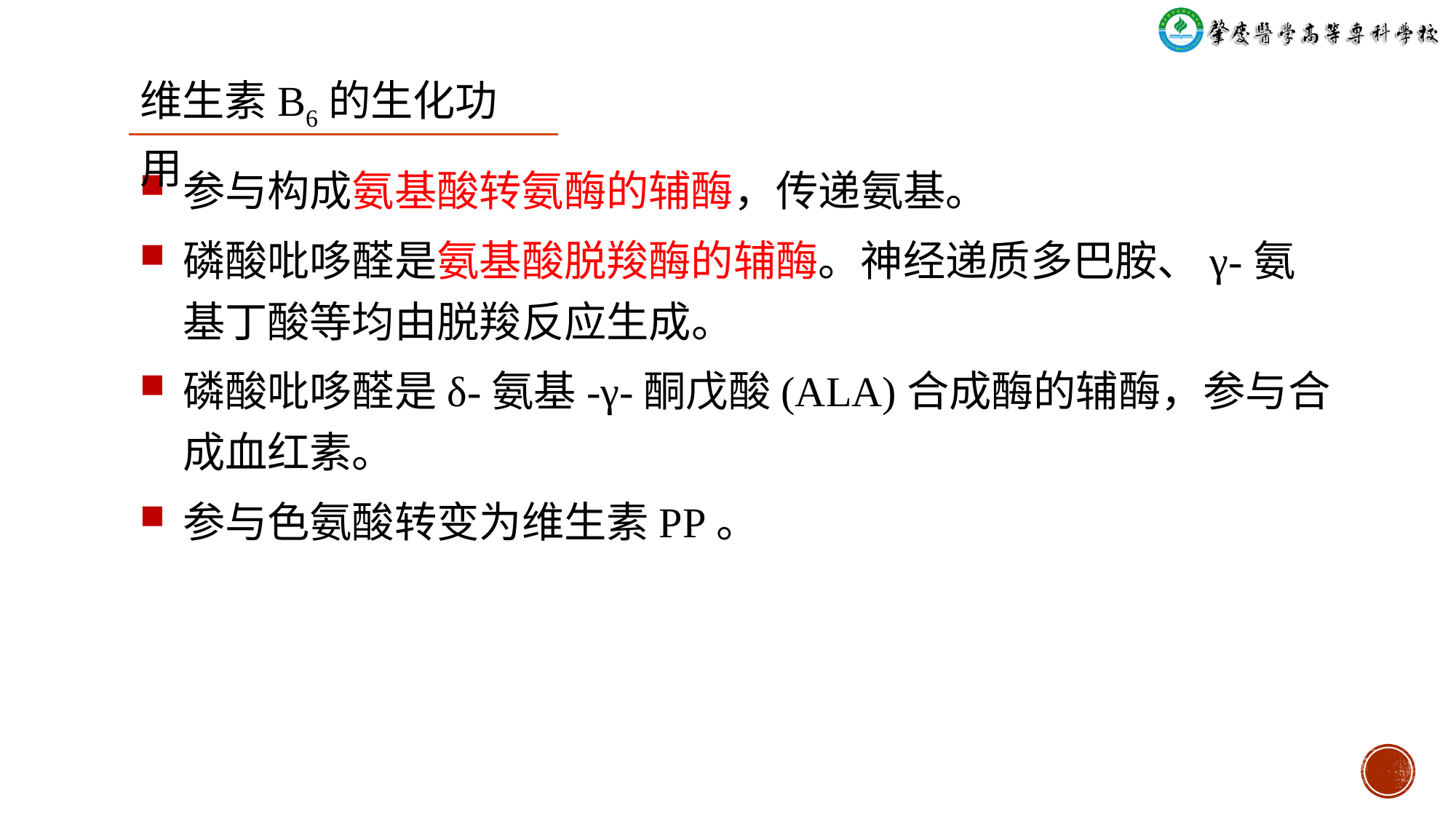

维生素B6的生化功用
参与构成氨基酸转氨酶的辅酶，传递氨基。
磷酸吡哆醛是氨基酸脱羧酶的辅酶。神经递质多巴胺、γ-氨基丁酸等均由脱羧反应生成。
磷酸吡哆醛是δ-氨基-γ-酮戊酸(ALA)合成酶的辅酶，参与合成血红素。
参与色氨酸转变为维生素PP。